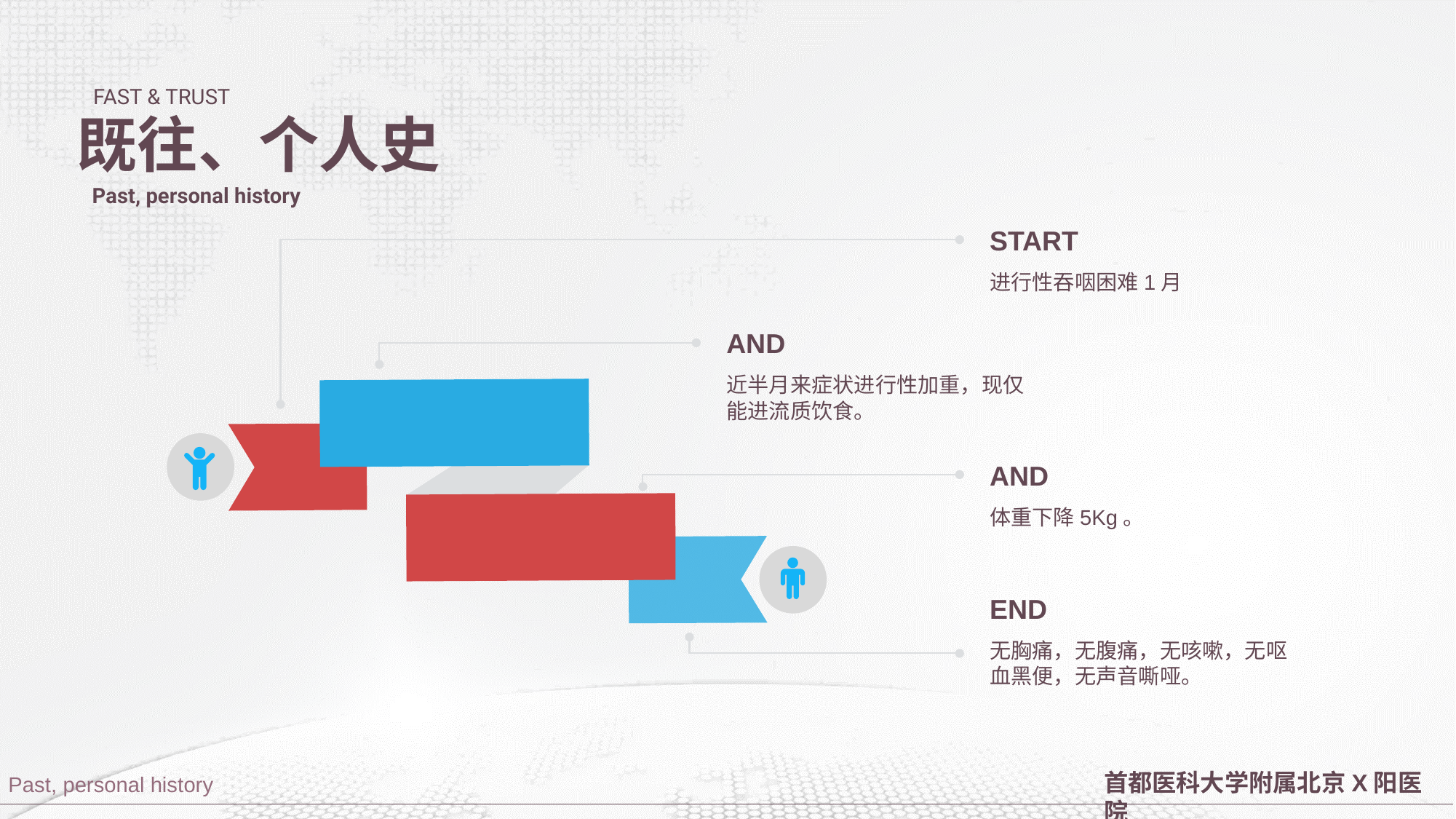

FAST & TRUST
既往、个人史
Past, personal history
START

进行性吞咽困难1月
AND

近半月来症状进行性加重，现仅能进流质饮食。

AND

体重下降5Kg。

END

无胸痛，无腹痛，无咳嗽，无呕血黑便，无声音嘶哑。
首都医科大学附属北京X阳医院
Past, personal history